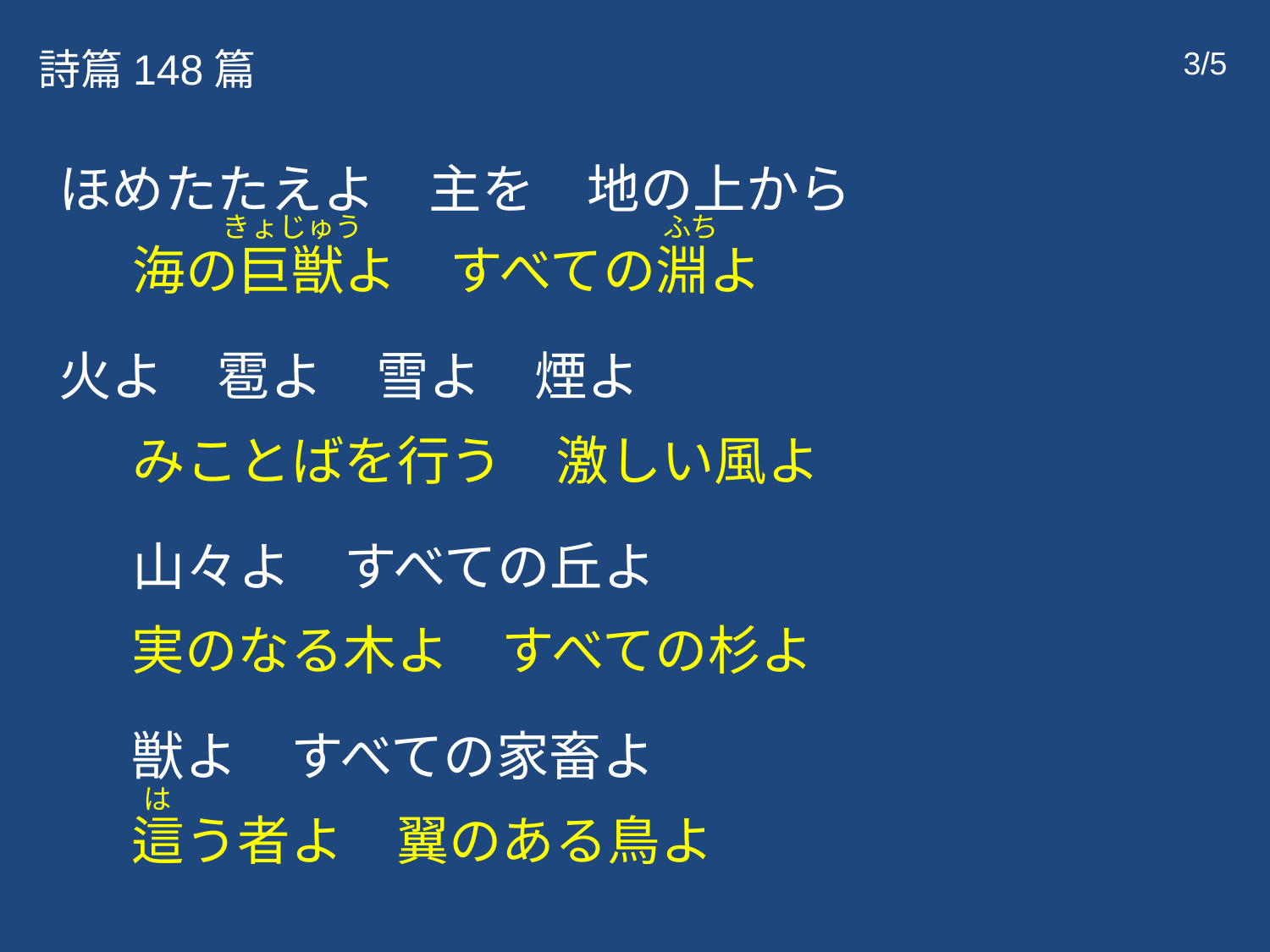

詩篇148篇
3/5
ほめたたえよ　主を　地の上から
海の巨獣よ　すべての淵よ
火よ　雹よ　雪よ　煙よ
みことばを行う　激しい風よ
山々よ　すべての丘よ
実のなる木よ　すべての杉よ
獣よ　すべての家畜よ
這う者よ　翼のある鳥よ
きょじゅう
ふち
は